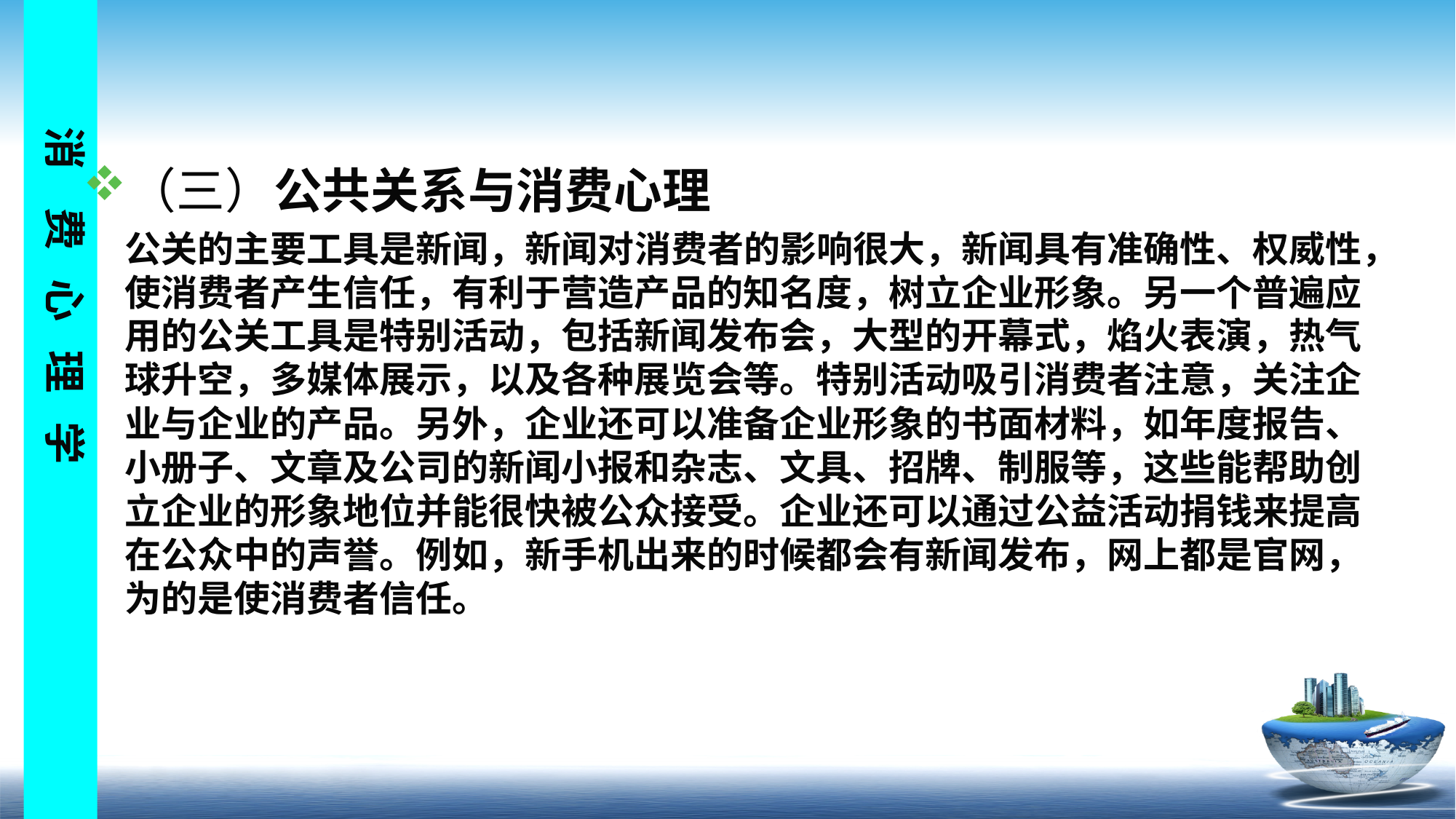

#
（三）公共关系与消费心理
    公关的主要工具是新闻，新闻对消费者的影响很大，新闻具有准确性、权威性，使消费者产生信任，有利于营造产品的知名度，树立企业形象。另一个普遍应用的公关工具是特别活动，包括新闻发布会，大型的开幕式，焰火表演，热气球升空，多媒体展示，以及各种展览会等。特别活动吸引消费者注意，关注企业与企业的产品。另外，企业还可以准备企业形象的书面材料，如年度报告、小册子、文章及公司的新闻小报和杂志、文具、招牌、制服等，这些能帮助创立企业的形象地位并能很快被公众接受。企业还可以通过公益活动捐钱来提高在公众中的声誉。例如，新手机出来的时候都会有新闻发布，网上都是官网，为的是使消费者信任。